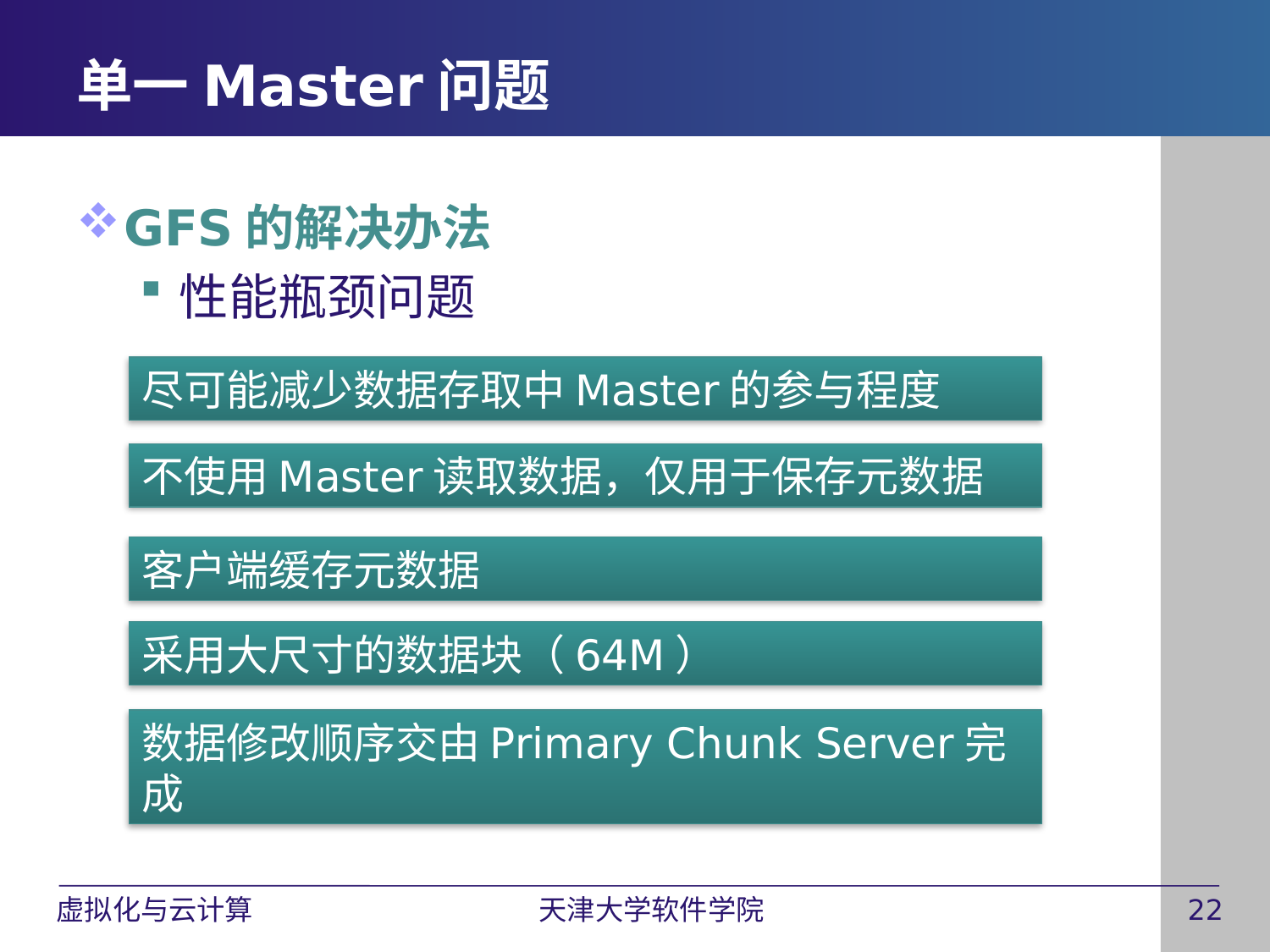

# 单一Master问题
GFS的解决办法
性能瓶颈问题
尽可能减少数据存取中Master的参与程度
不使用Master读取数据，仅用于保存元数据
客户端缓存元数据
采用大尺寸的数据块（64M）
数据修改顺序交由Primary Chunk Server完成